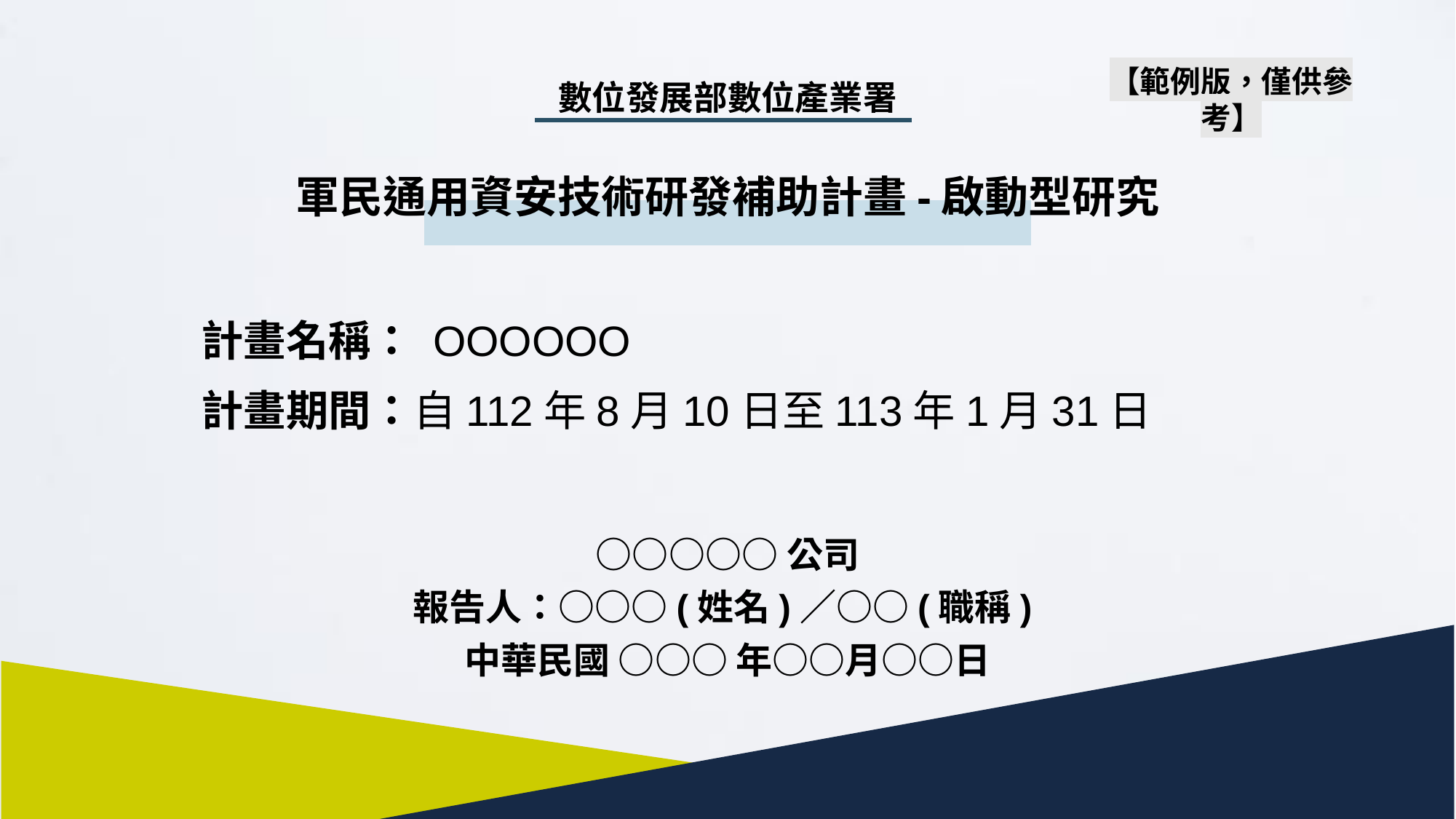

數位發展部數位產業署
軍民通用資安技術研發補助計畫-啟動型研究
【範例版，僅供參考】
計畫名稱： OOOOOO
計畫期間：自112年8月10日至113年1月31日
○○○○○公司
報告人：○○○(姓名)／○○(職稱)
中華民國 ○○○ 年○○月○○日